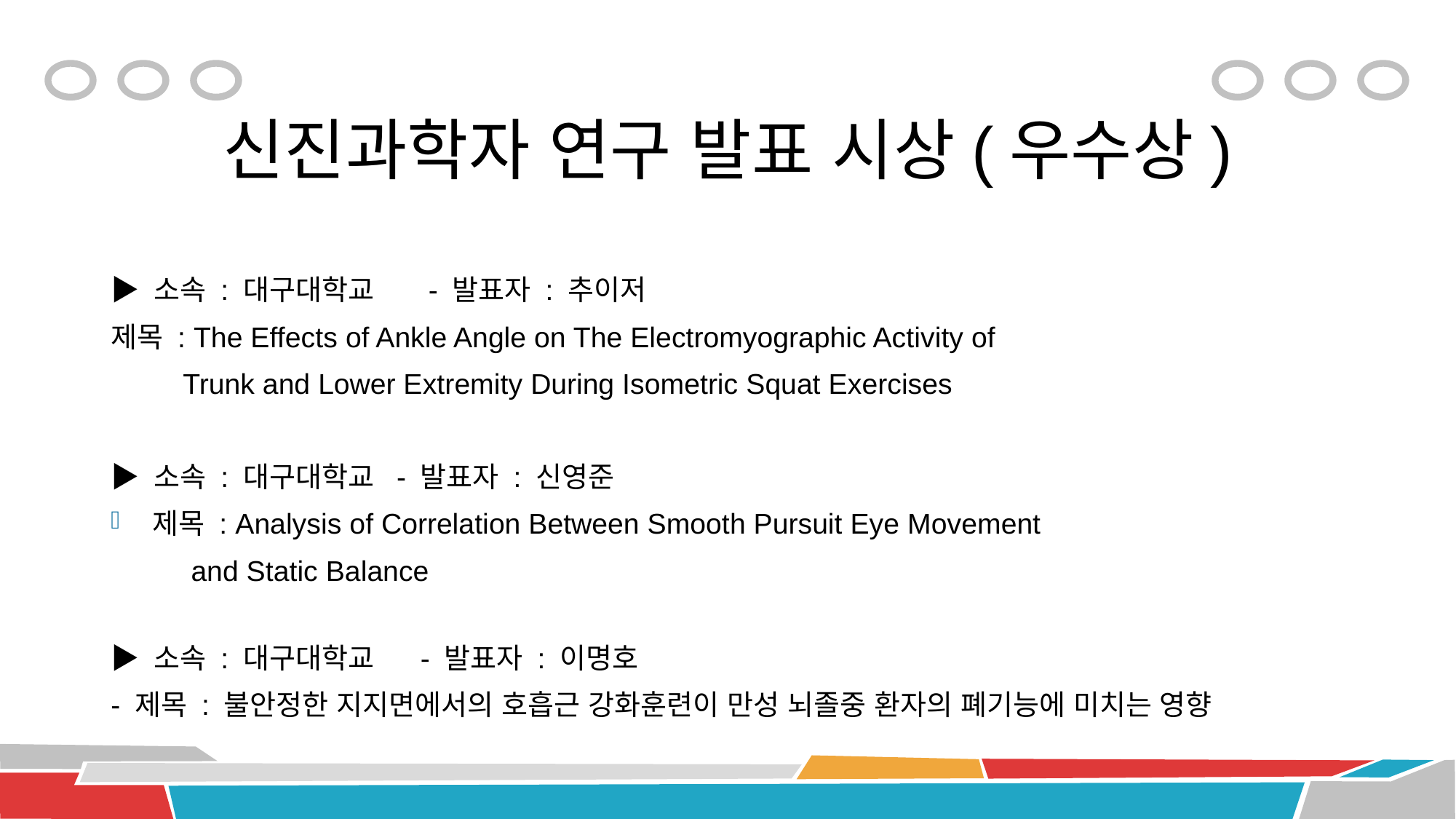

# 신진과학자 연구 발표 시상(우수상)
▶ 소속 : 대구대학교      - 발표자 : 추이저
제목 : The Effects of Ankle Angle on The Electromyographic Activity of
         Trunk and Lower Extremity During Isometric Squat Exercises

▶ 소속 : 대구대학교  - 발표자 : 신영준
제목 : Analysis of Correlation Between Smooth Pursuit Eye Movement
          and Static Balance
▶ 소속 : 대구대학교     - 발표자 : 이명호
- 제목 : 불안정한 지지면에서의 호흡근 강화훈련이 만성 뇌졸중 환자의 폐기능에 미치는 영향